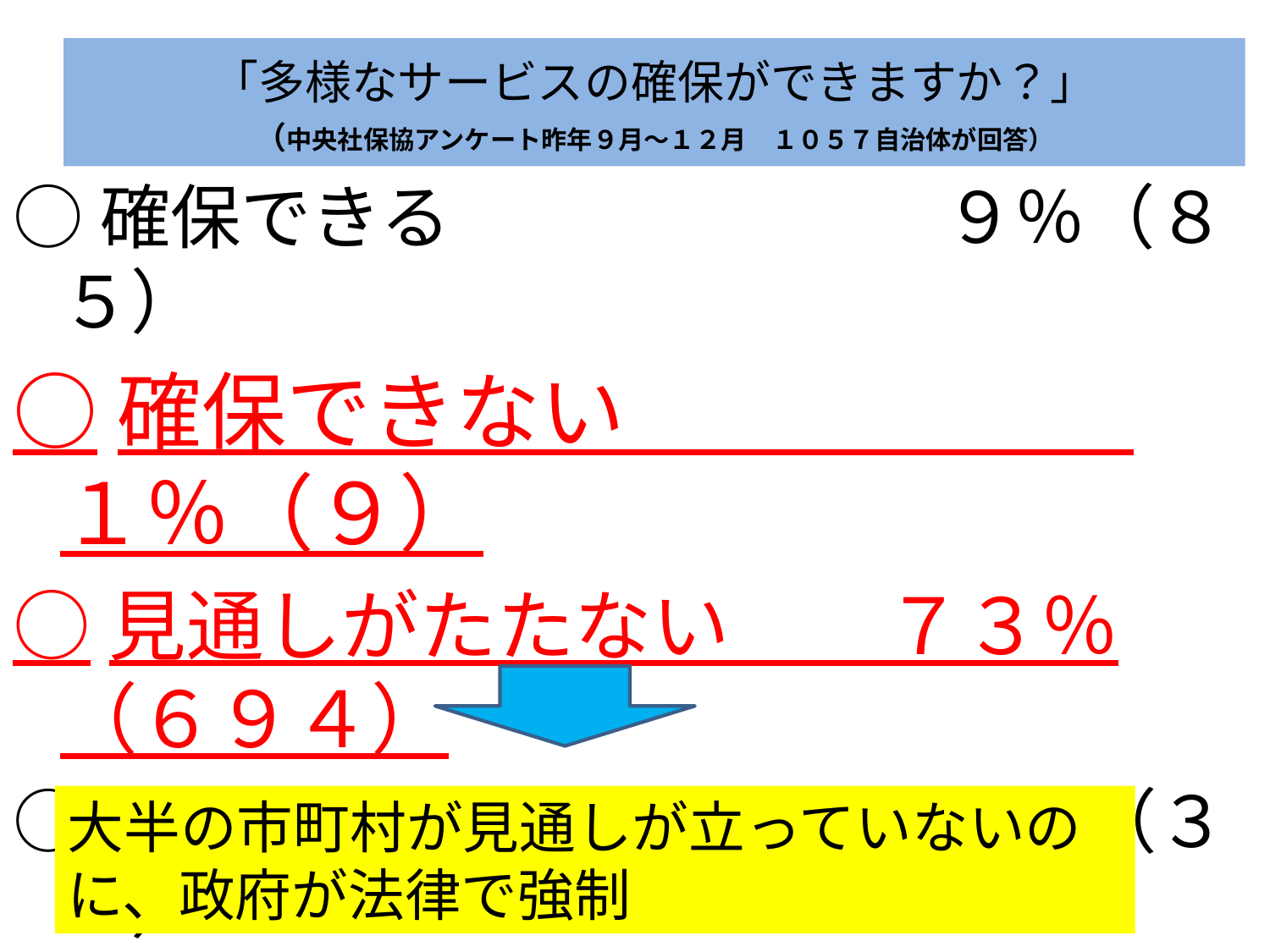

# 「多様なサービスの確保ができますか？」 （中央社保協アンケート昨年９月～１２月　１０５７自治体が回答）
○確保できる　　　　　　　９％（８５）
○確保できない　　　　　　１％（９）
○見通しがたたない　　７３％（６９４）
○未定・検討中　　　　　　４％（３４）
○回答なし　　　　　　　　１３％（１２８）

大半の市町村が見通しが立っていないのに、政府が法律で強制